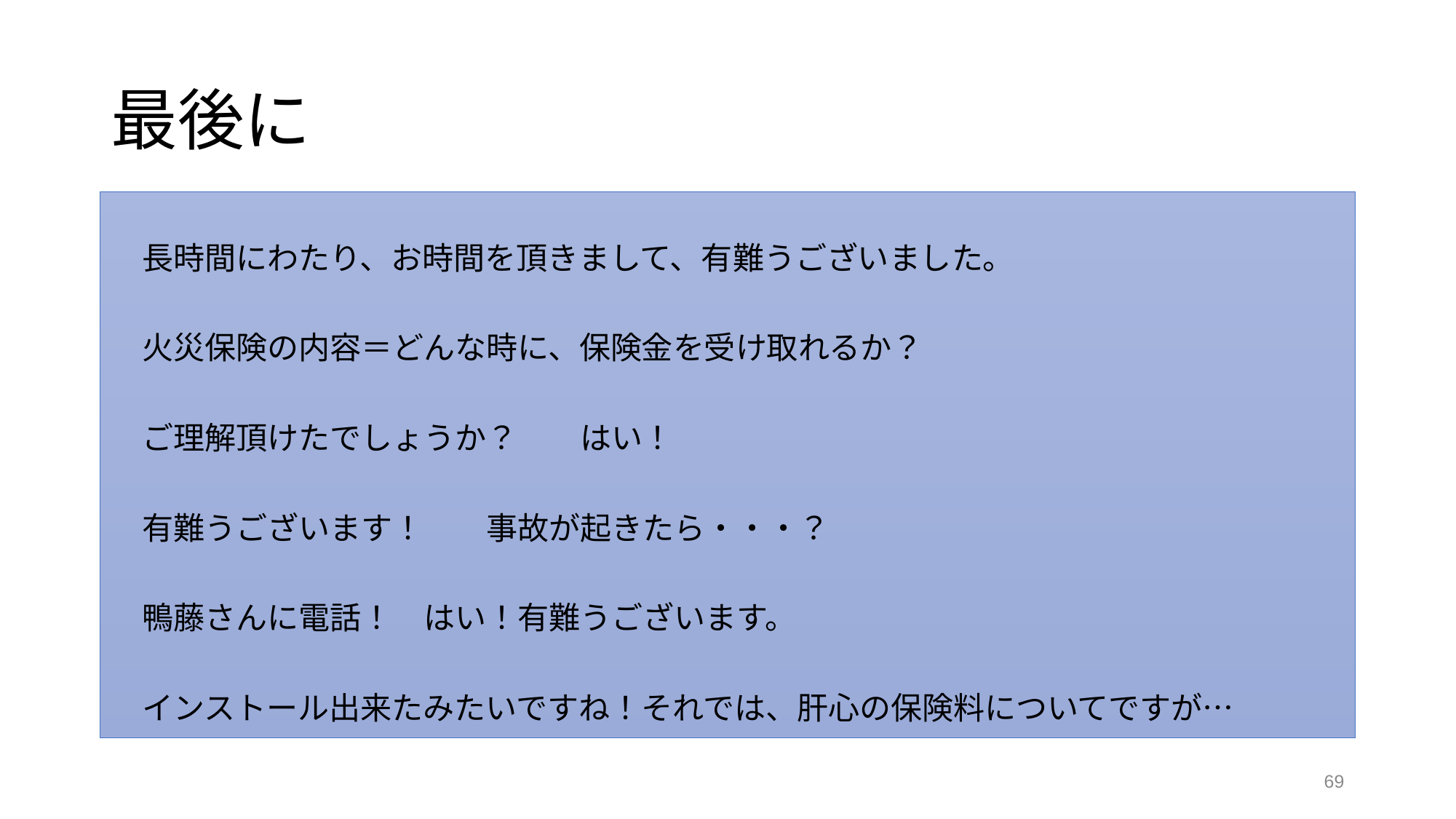

# 最後に

　長時間にわたり、お時間を頂きまして、有難うございました。

　火災保険の内容＝どんな時に、保険金を受け取れるか？

　ご理解頂けたでしょうか？　　はい！

　有難うございます！　　事故が起きたら・・・？

　鴨藤さんに電話！　はい！有難うございます。

　インストール出来たみたいですね！それでは、肝心の保険料についてですが…
69